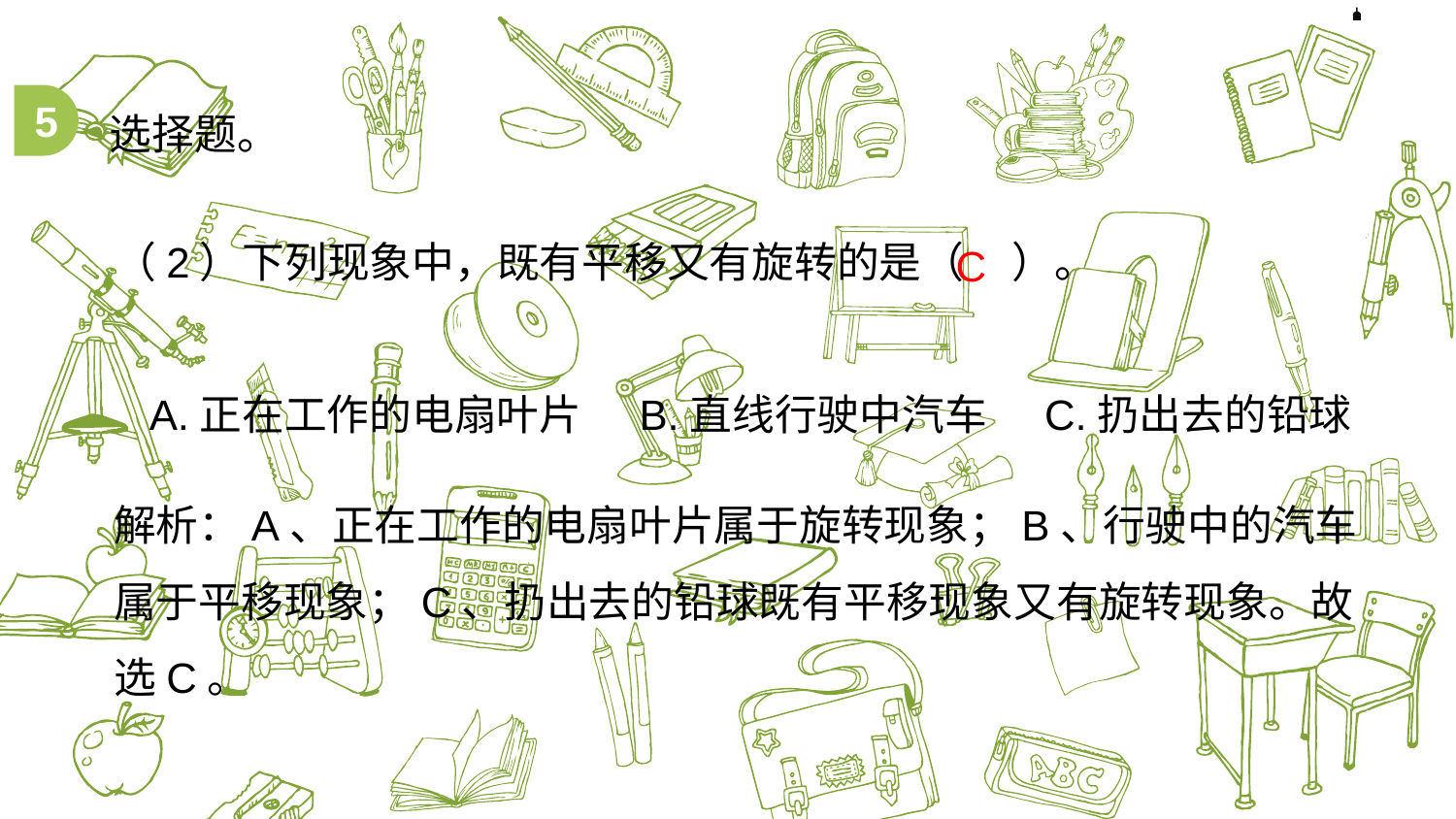

选择题。
5
（2）下列现象中，既有平移又有旋转的是（     ）。

   A.正在工作的电扇叶片     B.直线行驶中汽车     C.扔出去的铅球
C
解析：A、正在工作的电扇叶片属于旋转现象；B、行驶中的汽车属于平移现象；C、扔出去的铅球既有平移现象又有旋转现象。故选C。